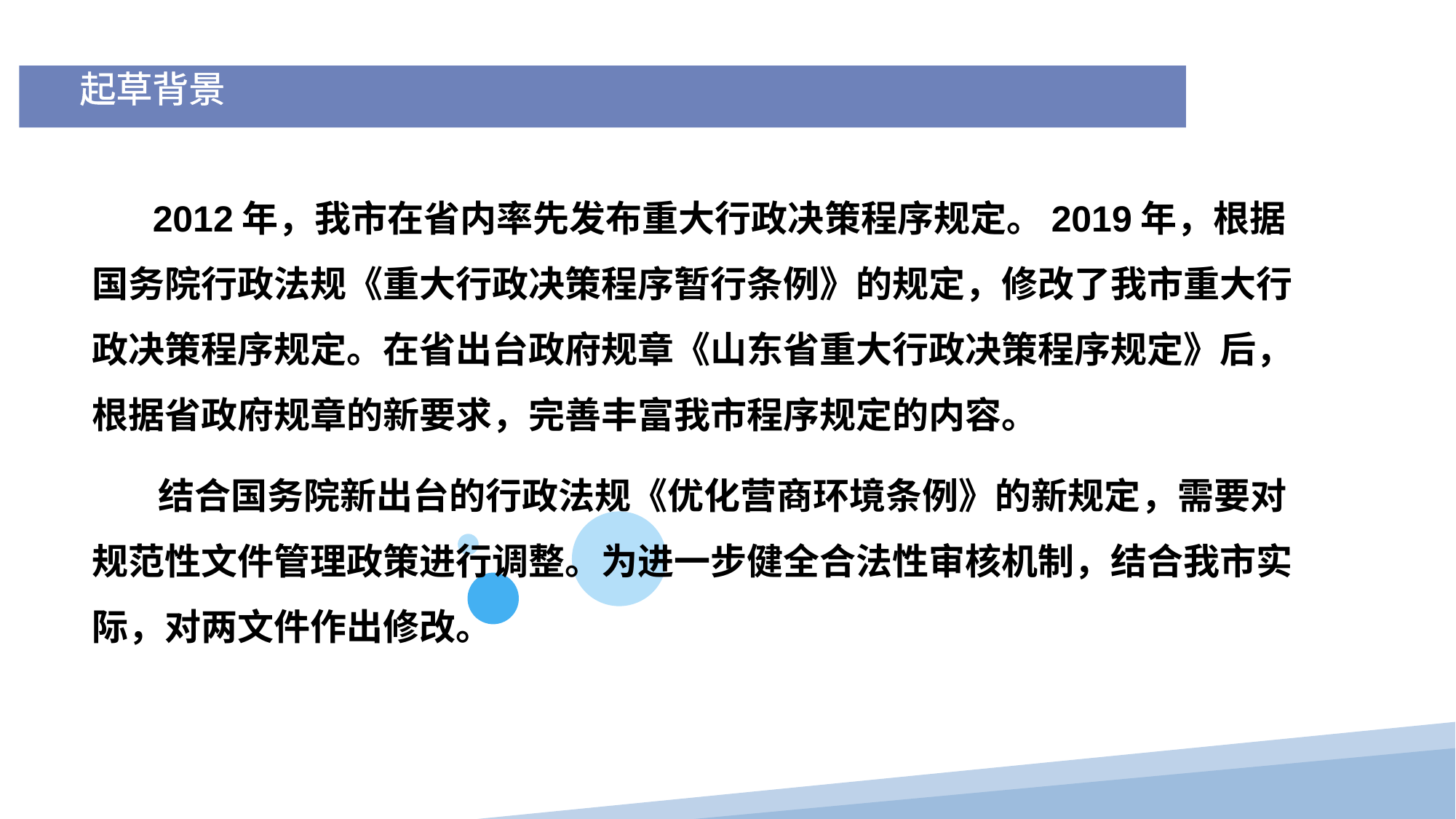

起草背景
       2012年，我市在省内率先发布重大行政决策程序规定。2019年，根据国务院行政法规《重大行政决策程序暂行条例》的规定，修改了我市重大行政决策程序规定。在省出台政府规章《山东省重大行政决策程序规定》后，根据省政府规章的新要求，完善丰富我市程序规定的内容。
       结合国务院新出台的行政法规《优化营商环境条例》的新规定，需要对规范性文件管理政策进行调整。为进一步健全合法性审核机制，结合我市实际，对两文件作出修改。